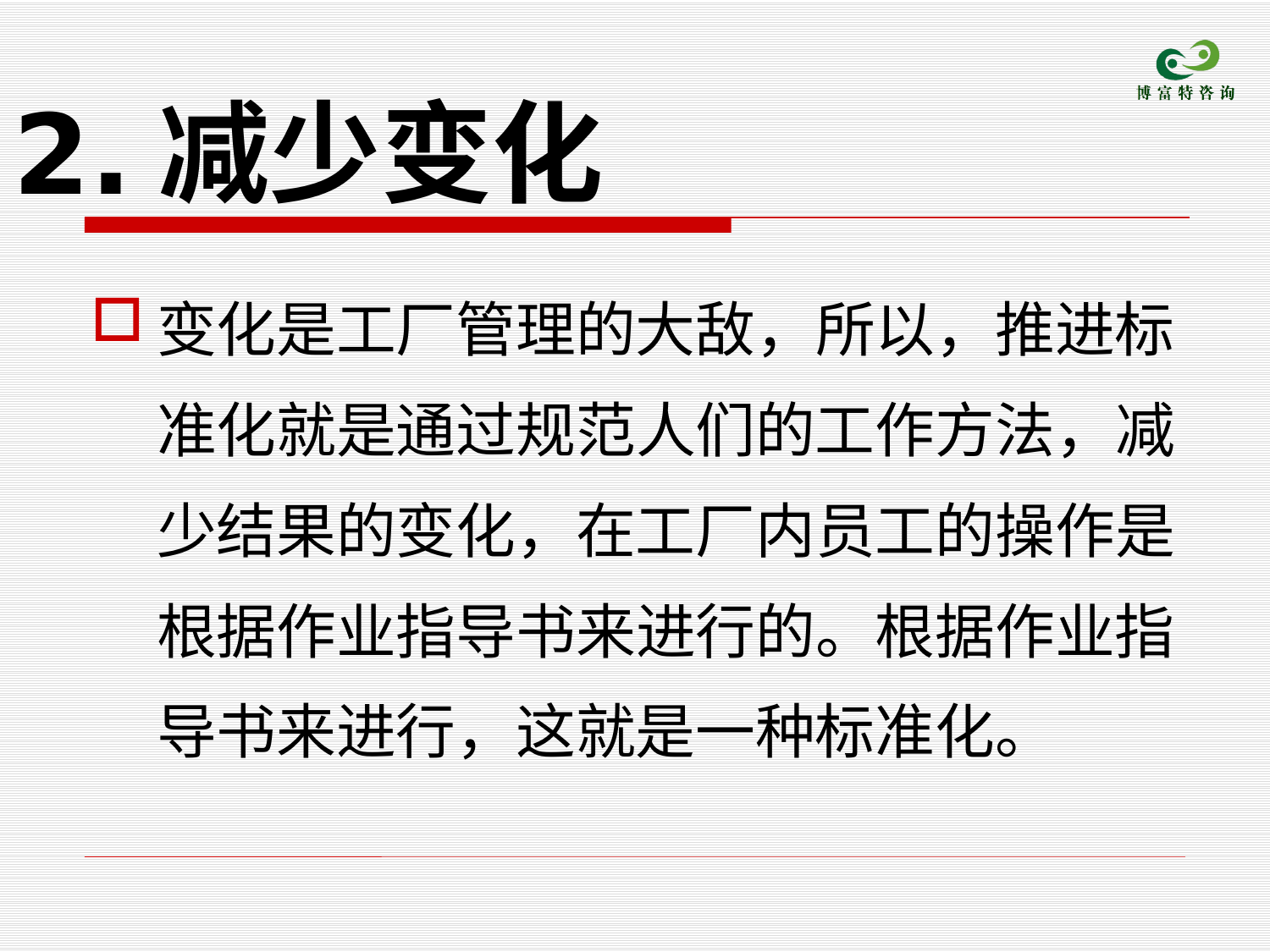

# 2.减少变化
变化是工厂管理的大敌，所以，推进标准化就是通过规范人们的工作方法，减少结果的变化，在工厂内员工的操作是根据作业指导书来进行的。根据作业指导书来进行，这就是一种标准化。
566